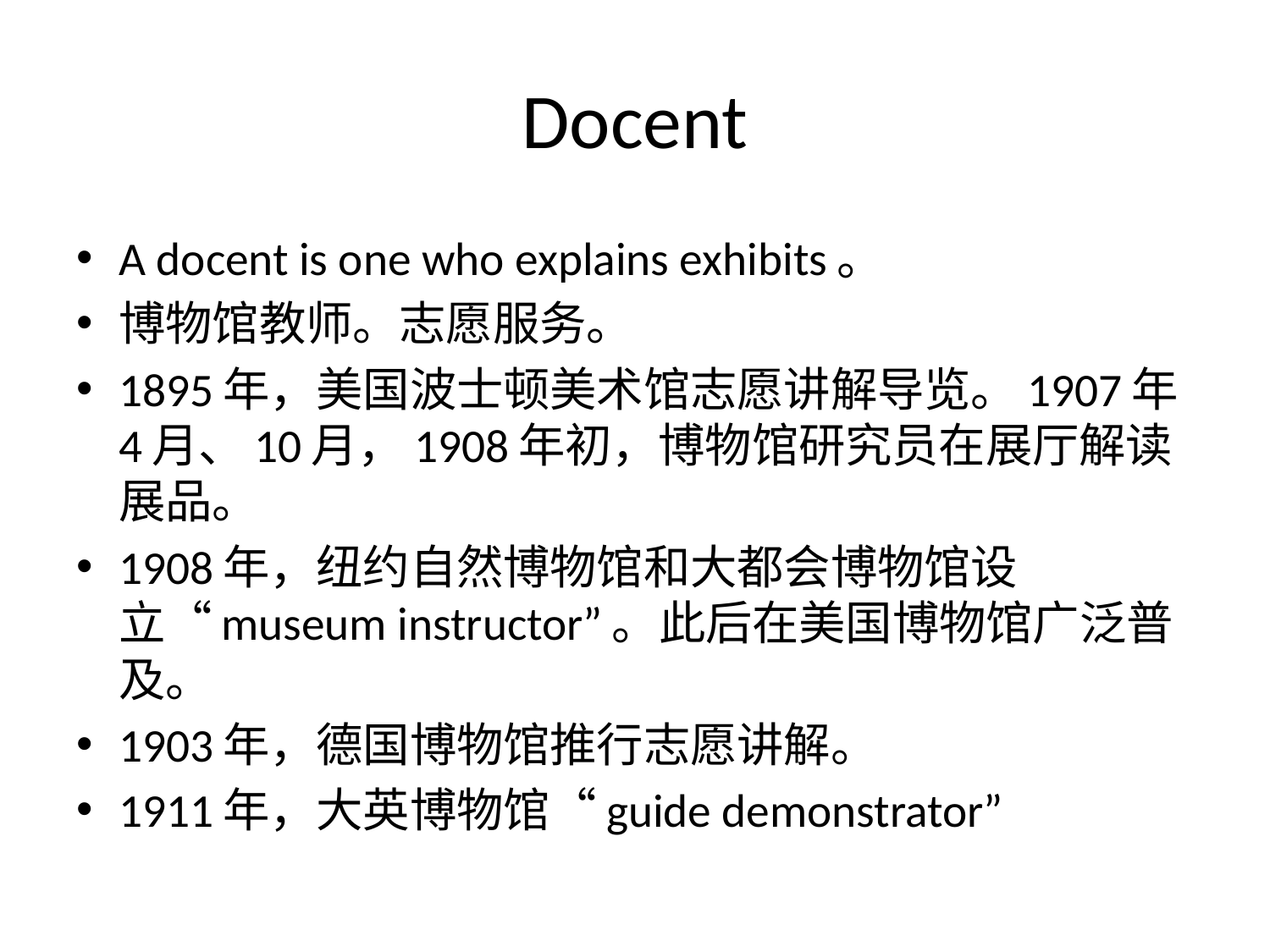

# Docent
A docent is one who explains exhibits。
博物馆教师。志愿服务。
1895年，美国波士顿美术馆志愿讲解导览。1907年4月、10月，1908年初，博物馆研究员在展厅解读展品。
1908年，纽约自然博物馆和大都会博物馆设立“museum instructor”。此后在美国博物馆广泛普及。
1903年，德国博物馆推行志愿讲解。
1911年，大英博物馆“guide demonstrator”